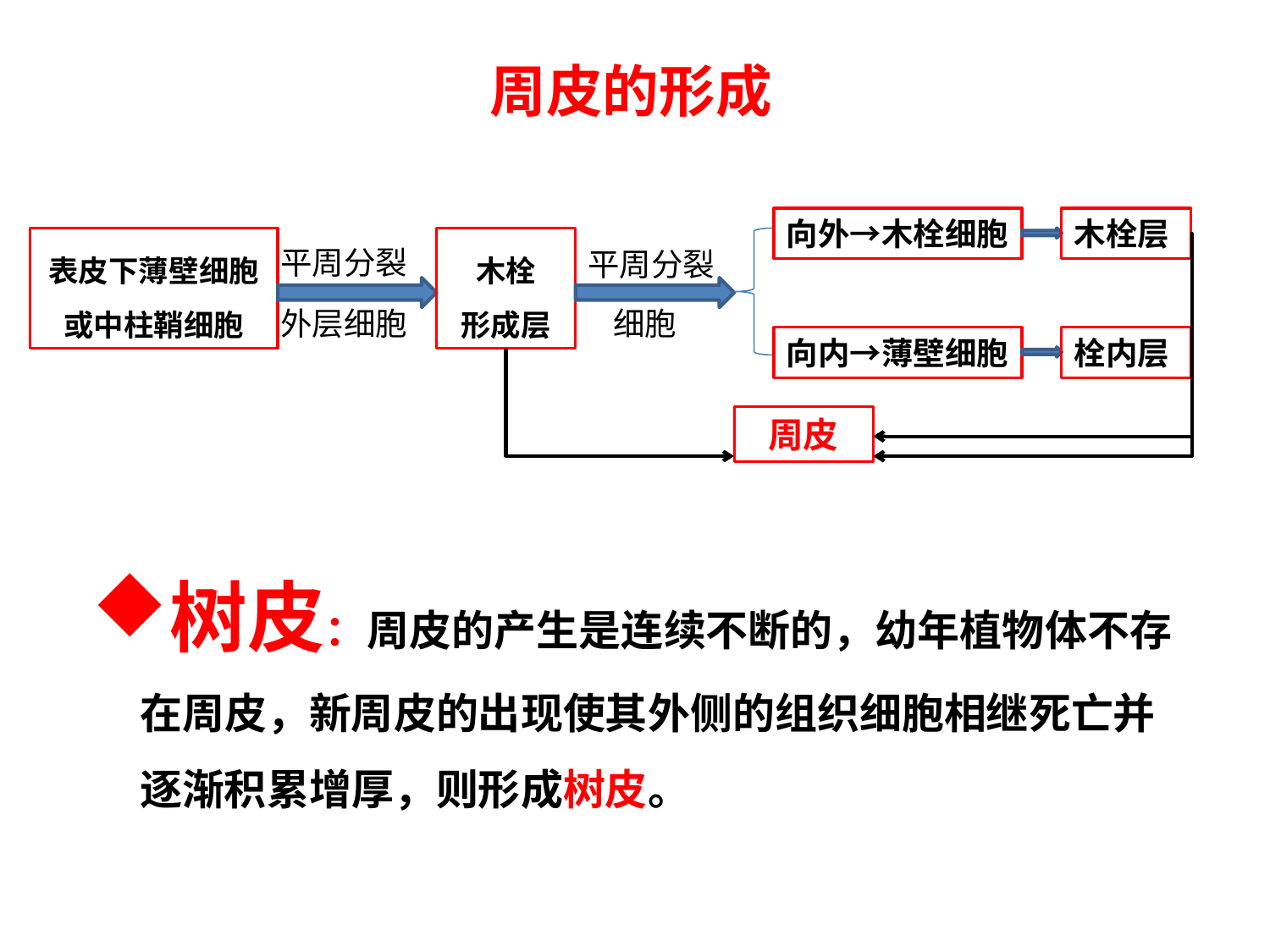

周皮的形成
向外→木栓细胞
木栓层
表皮下薄壁细胞
或中柱鞘细胞
木栓
形成层

平周分裂
平周分裂

外层细胞
细胞
向内→薄壁细胞
栓内层

周皮
树皮：周皮的产生是连续不断的，幼年植物体不存在周皮，新周皮的出现使其外侧的组织细胞相继死亡并逐渐积累增厚，则形成树皮。